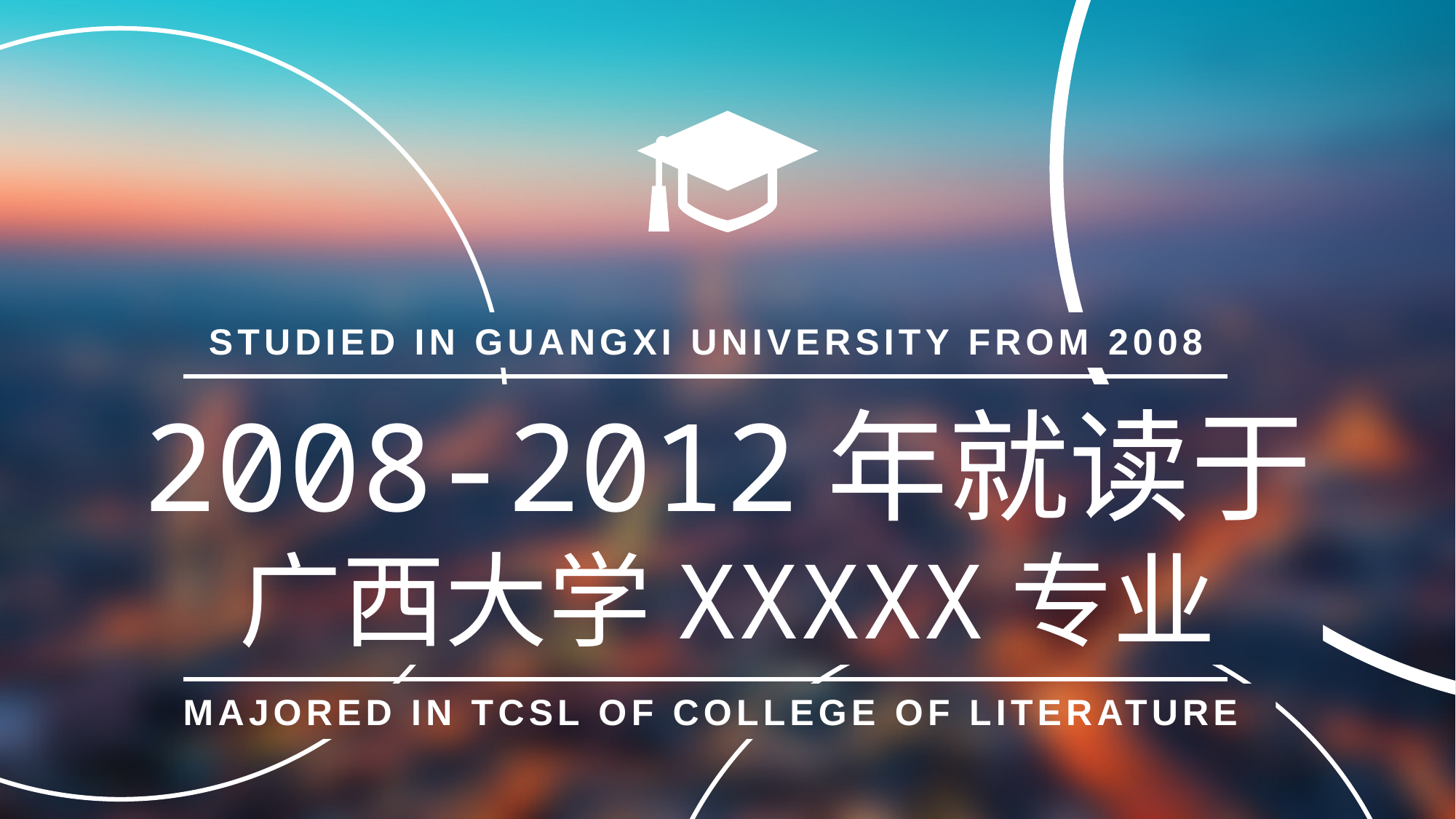

STUDIED IN GUANGXI UNIVERSITY FROM 2008
2008-2012年就读于
广西大学XXXXX专业

MAJORED IN TCSL OF COLLEGE OF LITERATURE